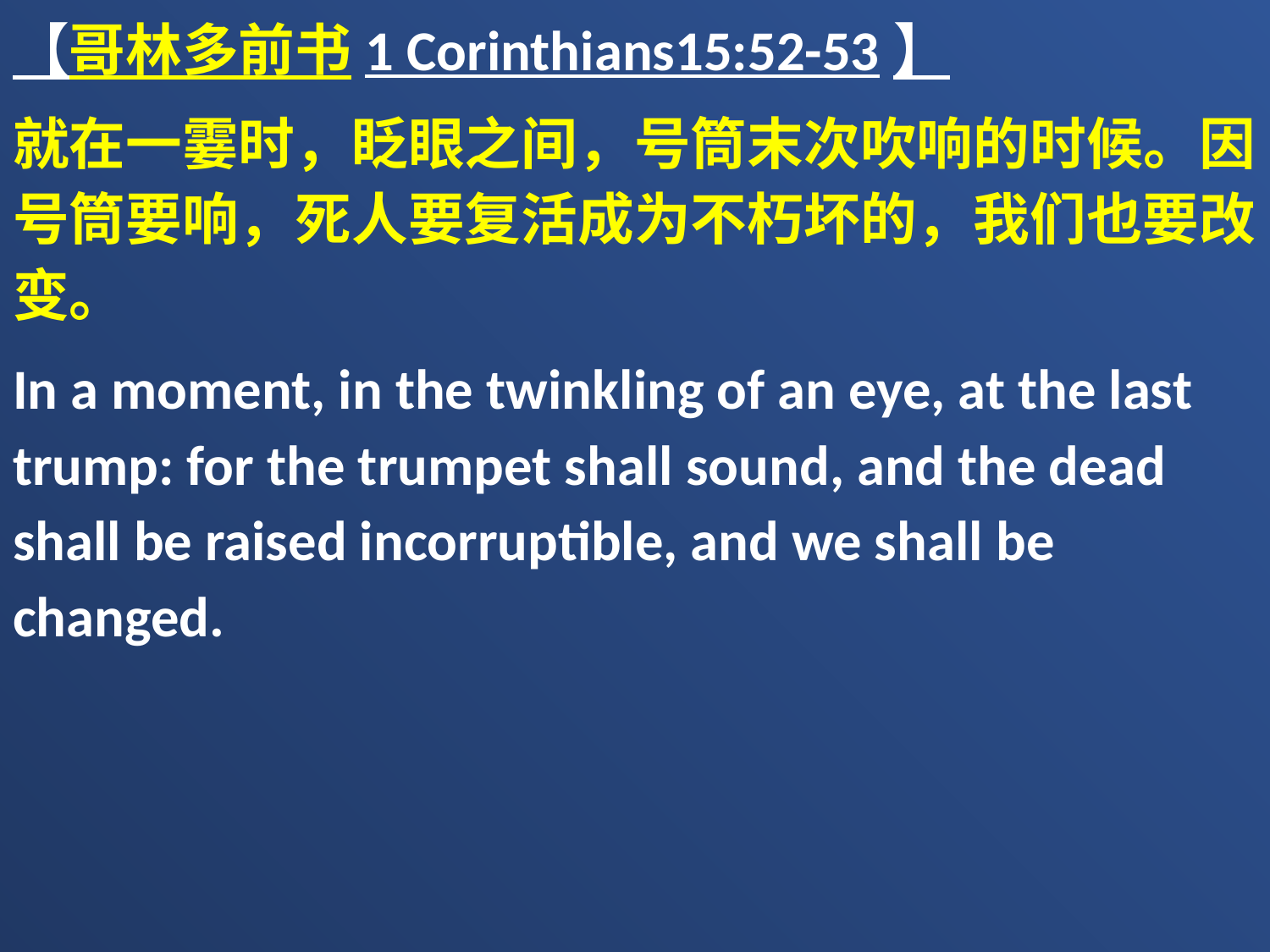

【哥林多前书1 Corinthians15:52-53】
就在一霎时，眨眼之间，号筒末次吹响的时候。因号筒要响，死人要复活成为不朽坏的，我们也要改变。
In a moment, in the twinkling of an eye, at the last trump: for the trumpet shall sound, and the dead shall be raised incorruptible, and we shall be changed.